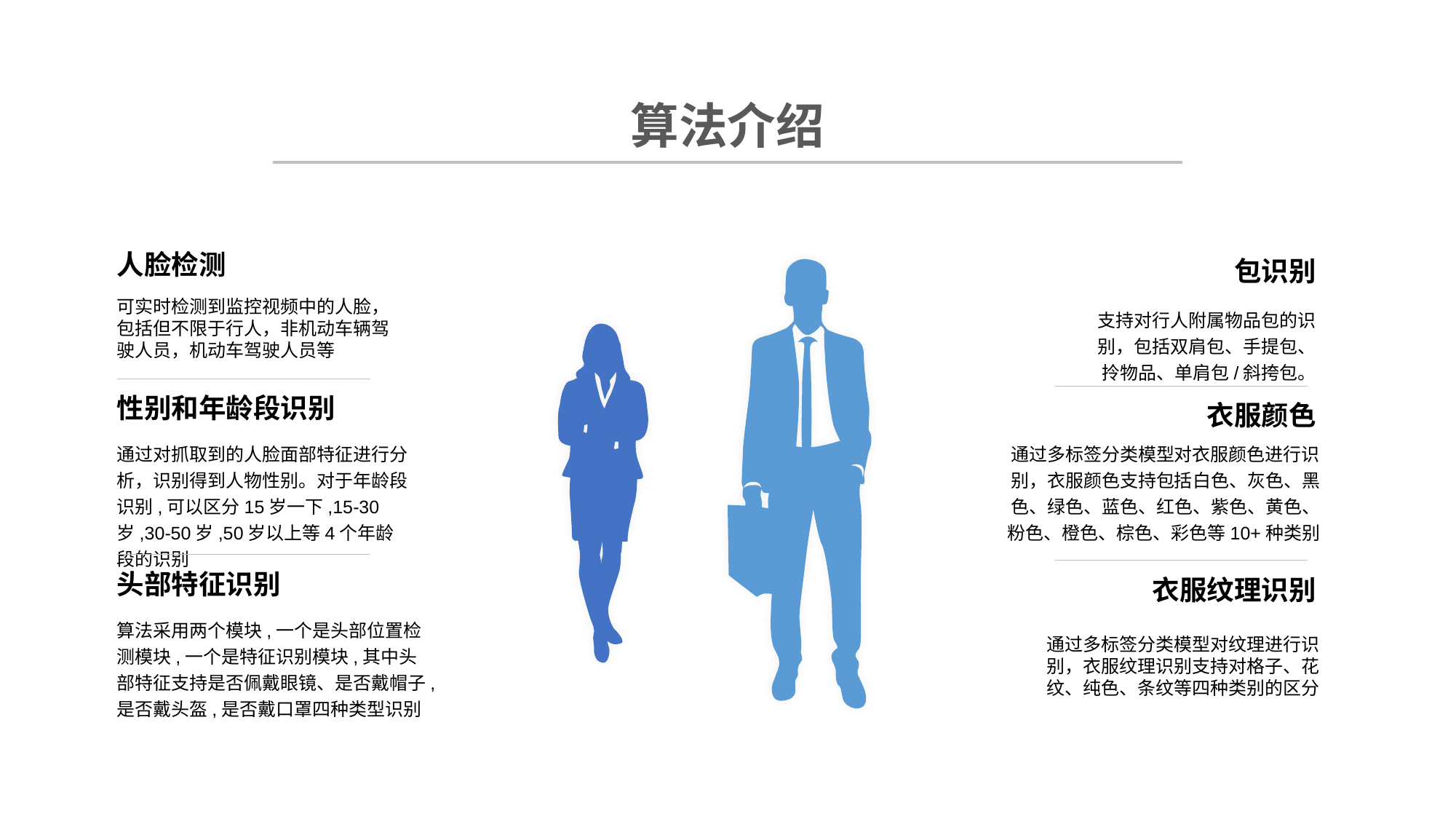

算法介绍
人脸检测
包识别

可实时检测到监控视频中的人脸，包括但不限于行人，非机动车辆驾驶人员，机动车驾驶人员等
支持对行人附属物品包的识别，包括双肩包、手提包、拎物品、单肩包/斜挎包。

性别和年龄段识别
衣服颜色
通过对抓取到的人脸面部特征进行分析，识别得到人物性别。对于年龄段识别,可以区分15岁一下,15-30岁,30-50岁,50岁以上等4个年龄段的识别

通过多标签分类模型对衣服颜色进行识别，衣服颜色支持包括白色、灰色、黑色、绿色、蓝色、红色、紫色、黄色、粉色、橙色、棕色、彩色等10+种类别
头部特征识别
衣服纹理识别
算法采用两个模块,一个是头部位置检测模块,一个是特征识别模块,其中头部特征支持是否佩戴眼镜、是否戴帽子,是否戴头盔,是否戴口罩四种类型识别
通过多标签分类模型对纹理进行识别，衣服纹理识别支持对格子、花纹、纯色、条纹等四种类别的区分